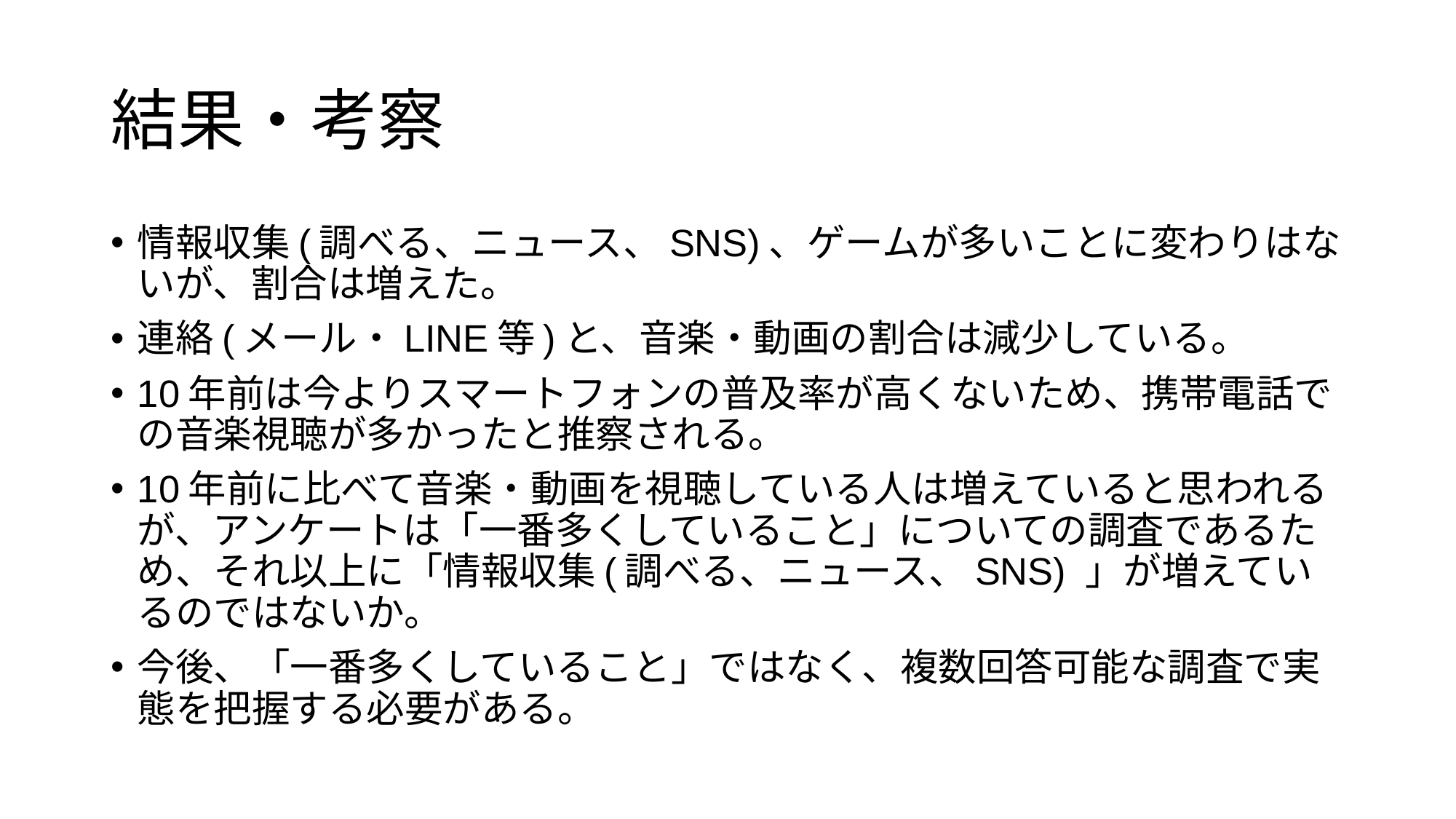

# 結果・考察
情報収集(調べる、ニュース、SNS)、ゲームが多いことに変わりはないが、割合は増えた。
連絡(メール・LINE等)と、音楽・動画の割合は減少している。
10年前は今よりスマートフォンの普及率が高くないため、携帯電話での音楽視聴が多かったと推察される。
10年前に比べて音楽・動画を視聴している人は増えていると思われるが、アンケートは「一番多くしていること」についての調査であるため、それ以上に「情報収集(調べる、ニュース、SNS) 」が増えているのではないか。
今後、「一番多くしていること」ではなく、複数回答可能な調査で実態を把握する必要がある。